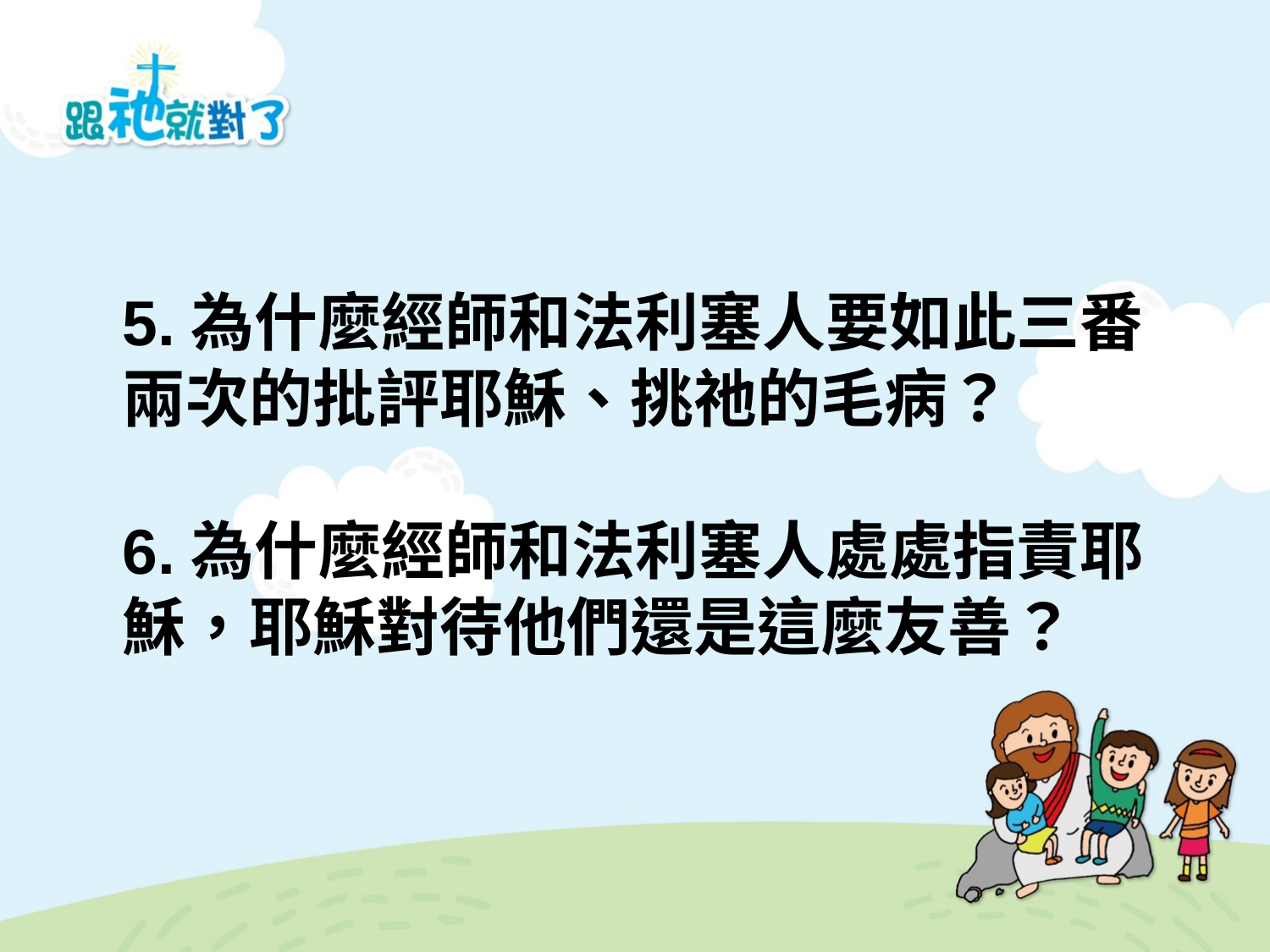

5.為什麼經師和法利塞人要如此三番兩次的批評耶穌、挑祂的毛病？

6.為什麼經師和法利塞人處處指責耶穌，耶穌對待他們還是這麼友善？